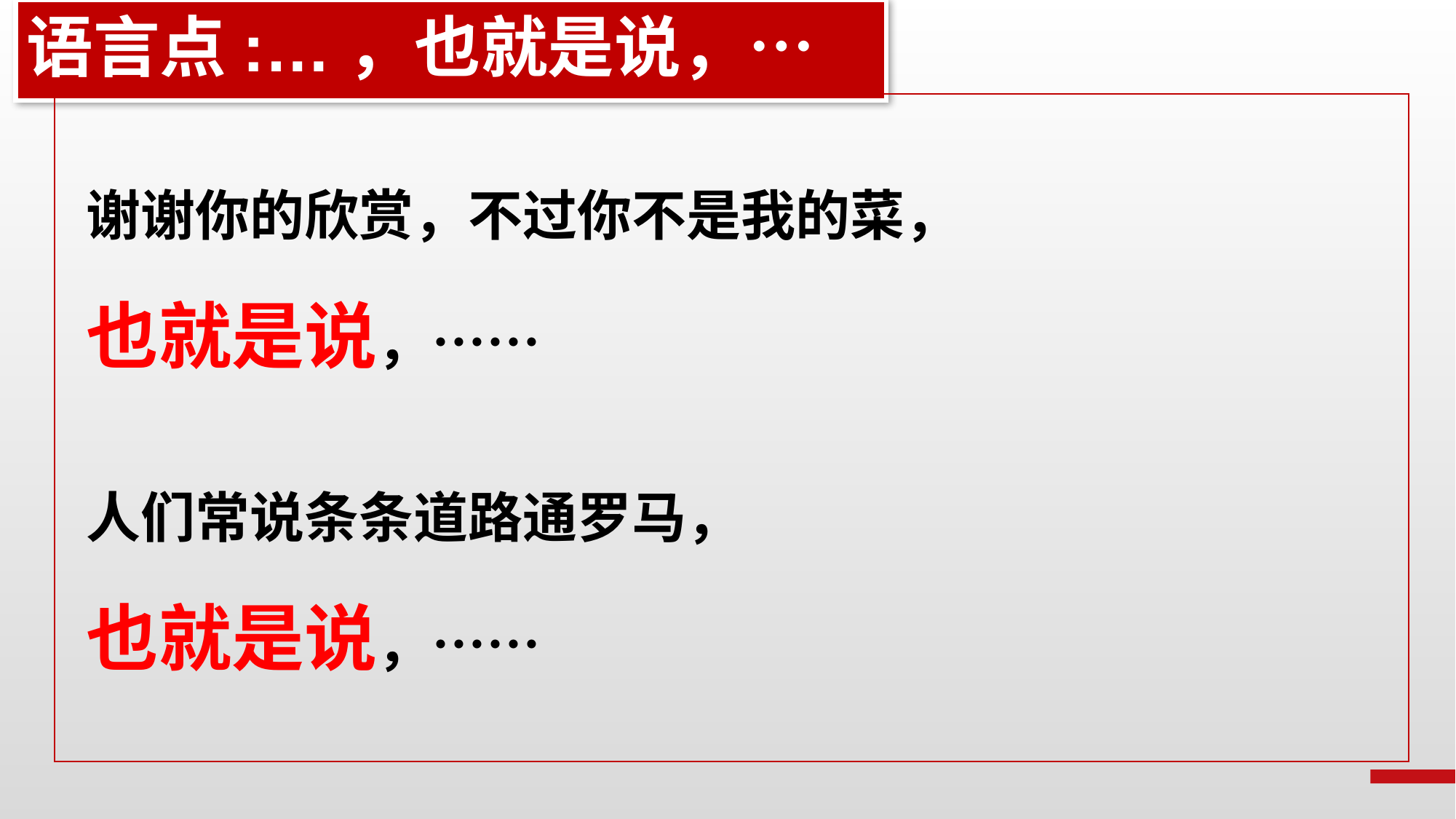

语言点:…，也就是说，…

谢谢你的欣赏，不过你不是我的菜，也就是说，……
人们常说条条道路通罗马，也就是说，……